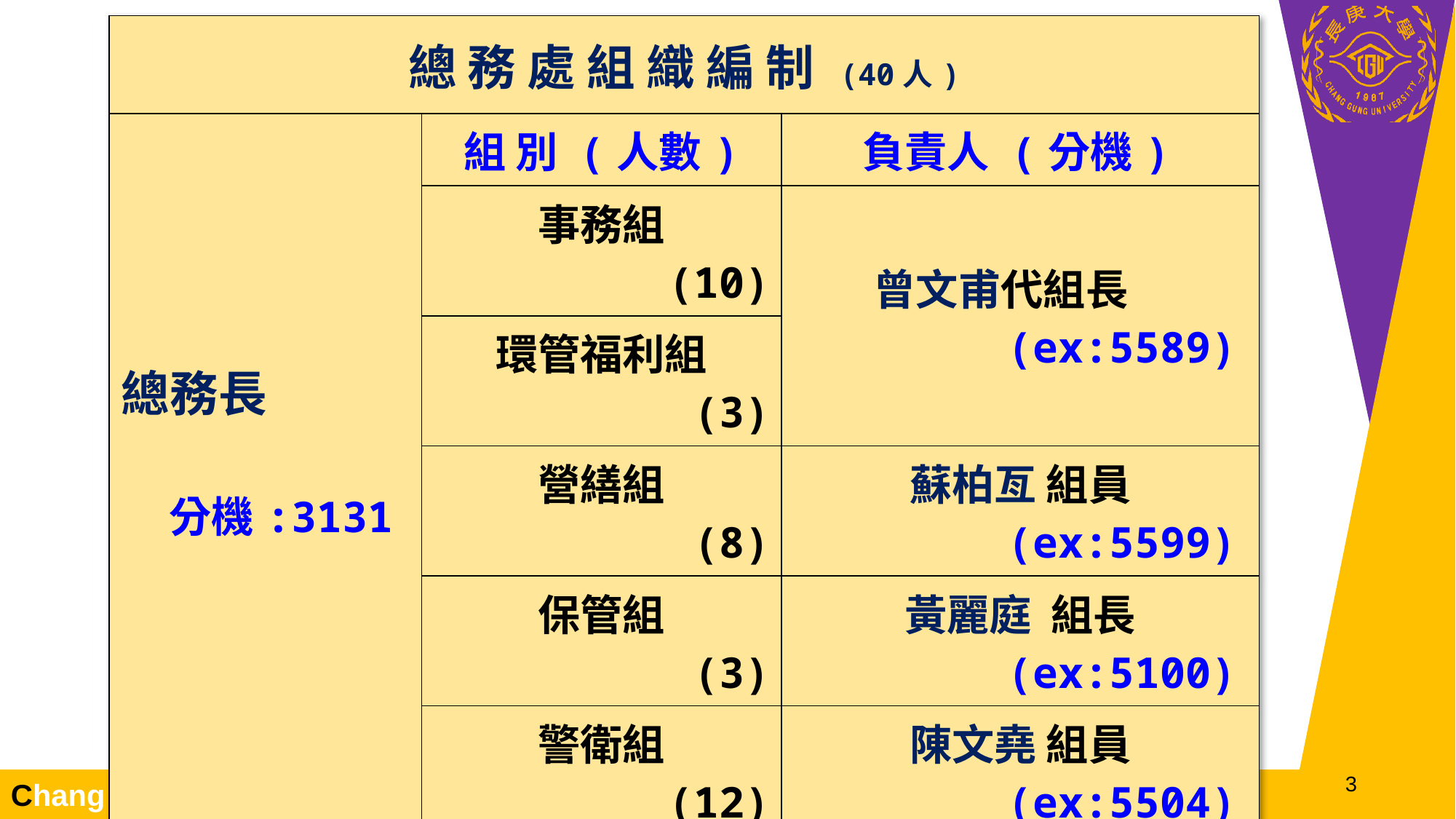

| 總 務 處 組 織 編 制 (40人) |  |  |
| --- | --- | --- |
| 總務長 分機:3131 | 組 別 (人數) | 負責人 (分機) |
|  | 事務組 (10) | 曾文甫代組長 (ex:5589) |
|  | 環管福利組 (3) | 曾文甫 組員 (ex:5035) |
|  | 營繕組 (8) | 蘇柏亙 組員 (ex:5599) |
|  | 保管組 (3) | 黃麗庭 組長 (ex:5100) |
|  | 警衛組 (12) | 陳文堯 組員 (ex:5504) |
#

3